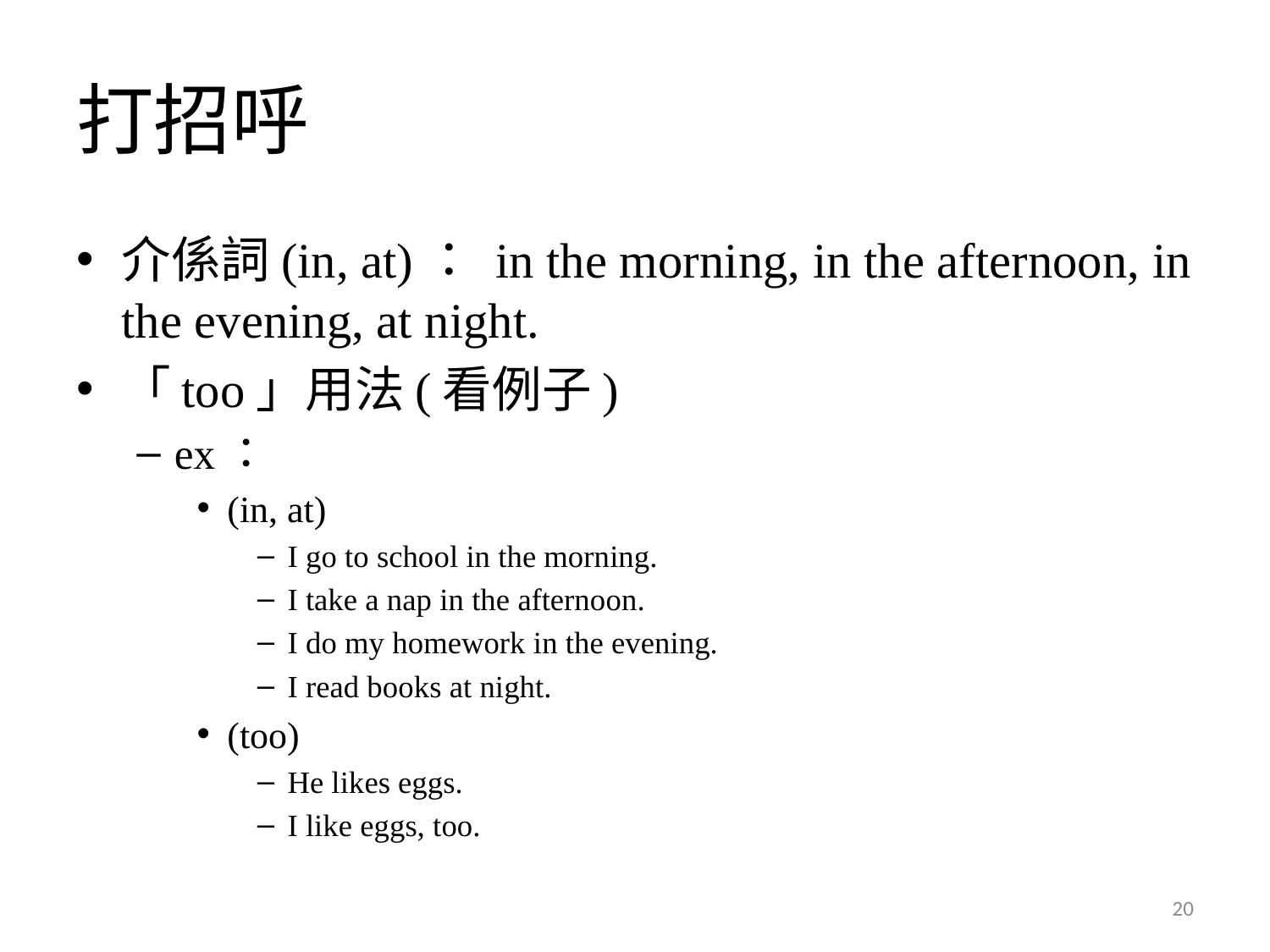

# 打招呼
介係詞(in, at)： in the morning, in the afternoon, in the evening, at night.
「too」用法(看例子)
ex：
(in, at)
I go to school in the morning.
I take a nap in the afternoon.
I do my homework in the evening.
I read books at night.
(too)
He likes eggs.
I like eggs, too.
20